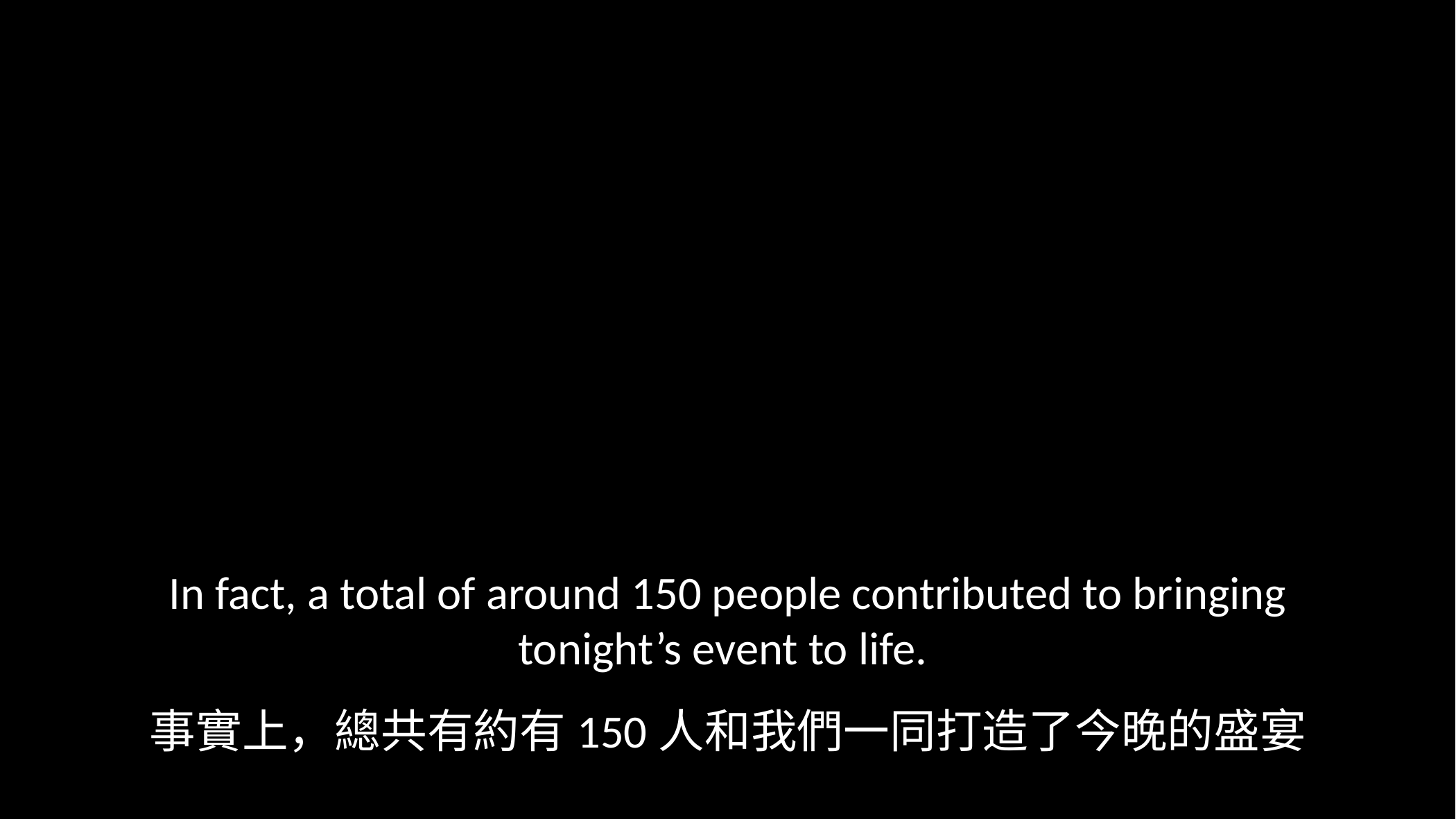

In fact, a total of around 150 people contributed to bringing tonight’s event to life.

事實上，總共有約有150人和我們一同打造了今晚的盛宴